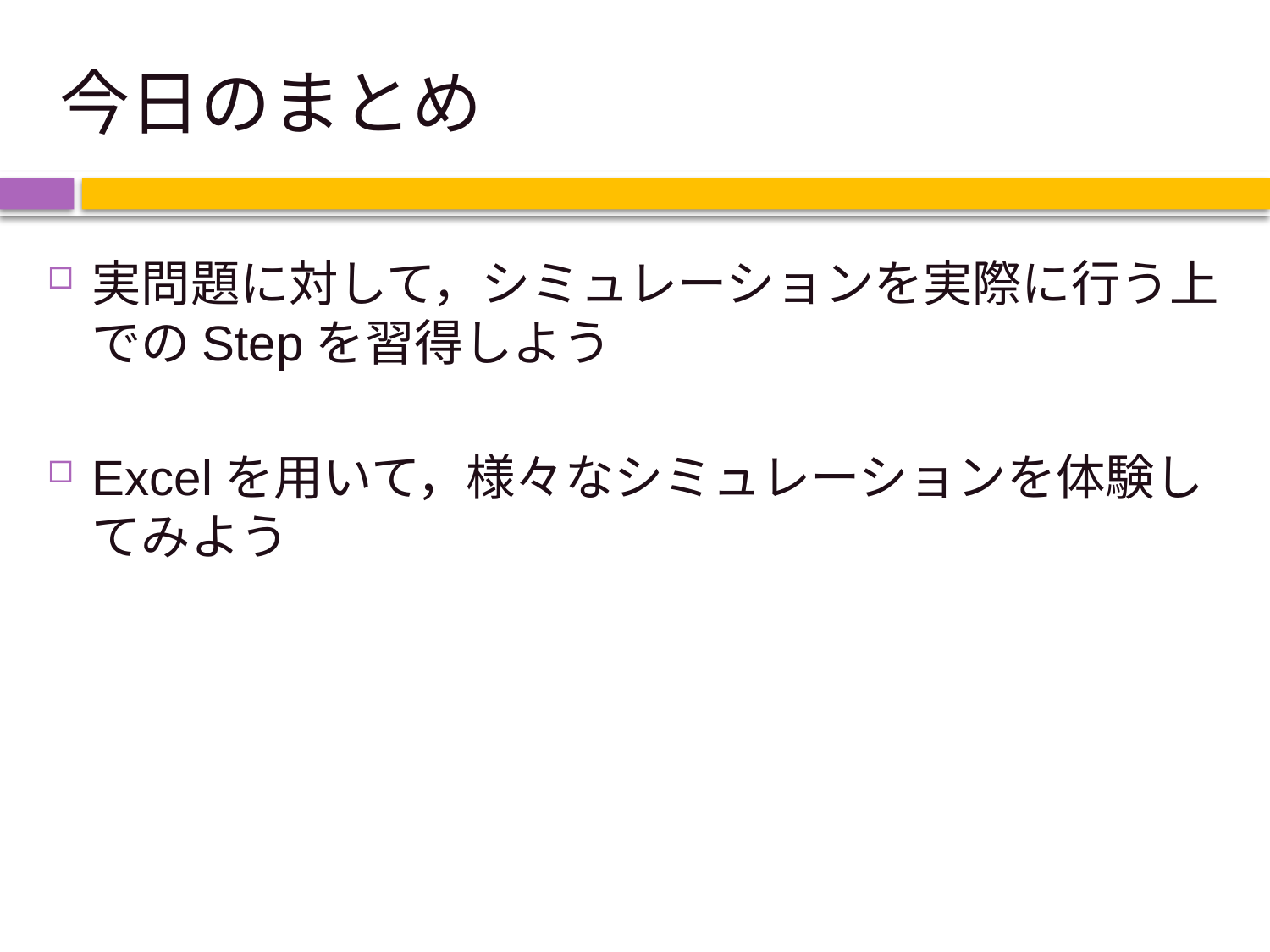

# 今日のまとめ
実問題に対して，シミュレーションを実際に行う上でのStepを習得しよう

Excelを用いて，様々なシミュレーションを体験してみよう